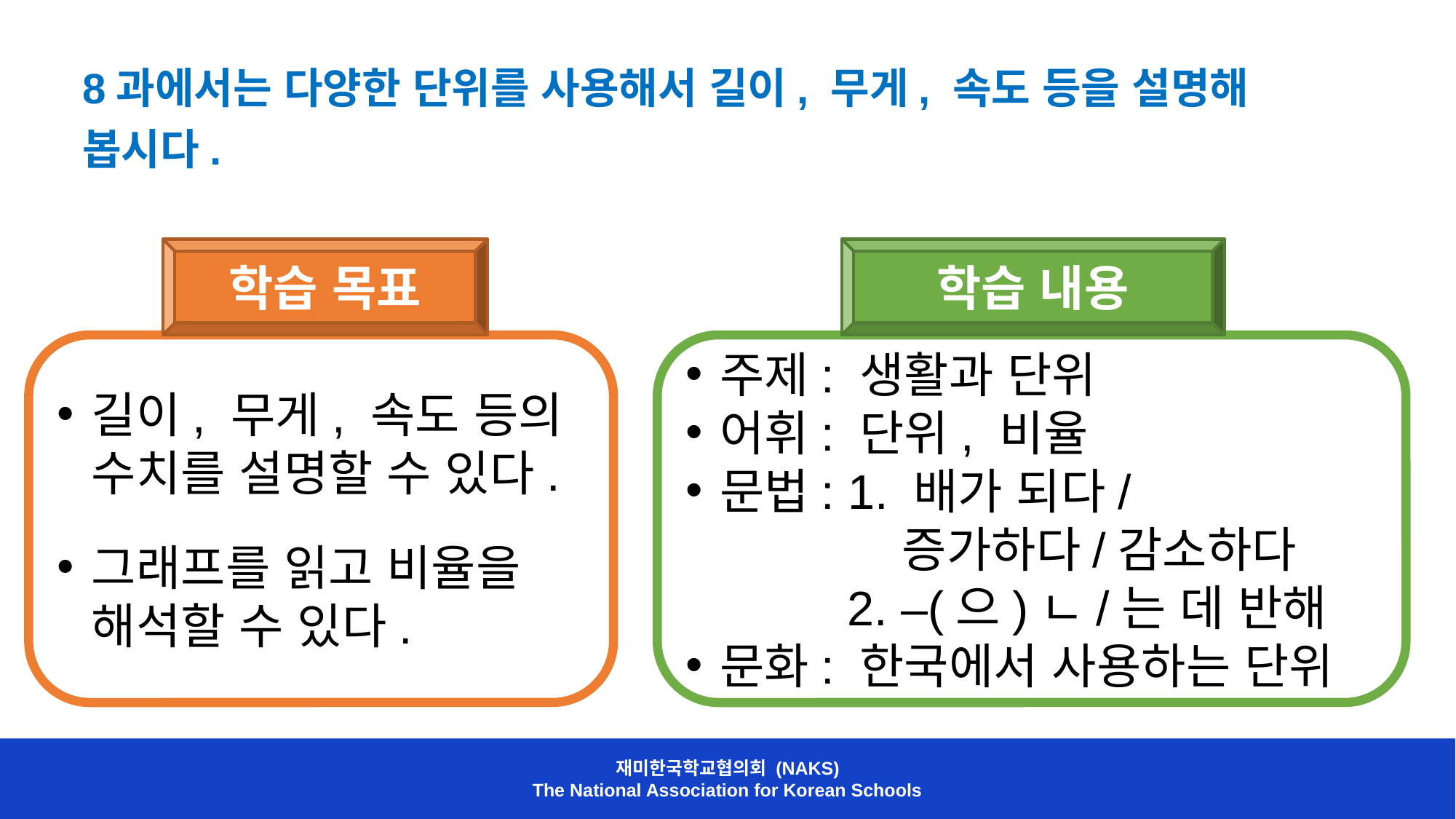

8과에서는 다양한 단위를 사용해서 길이, 무게, 속도 등을 설명해 봅시다.
학습 목표
길이, 무게, 속도 등의 수치를 설명할 수 있다.

그래프를 읽고 비율을 해석할 수 있다.
학습 내용
주제: 생활과 단위
어휘: 단위, 비율
문법: 1. 배가 되다/
               증가하다/감소하다
            2. –(으)ㄴ/는 데 반해
문화: 한국에서 사용하는 단위
재미한국학교협의회 (NAKS)
The National Association for Korean Schools